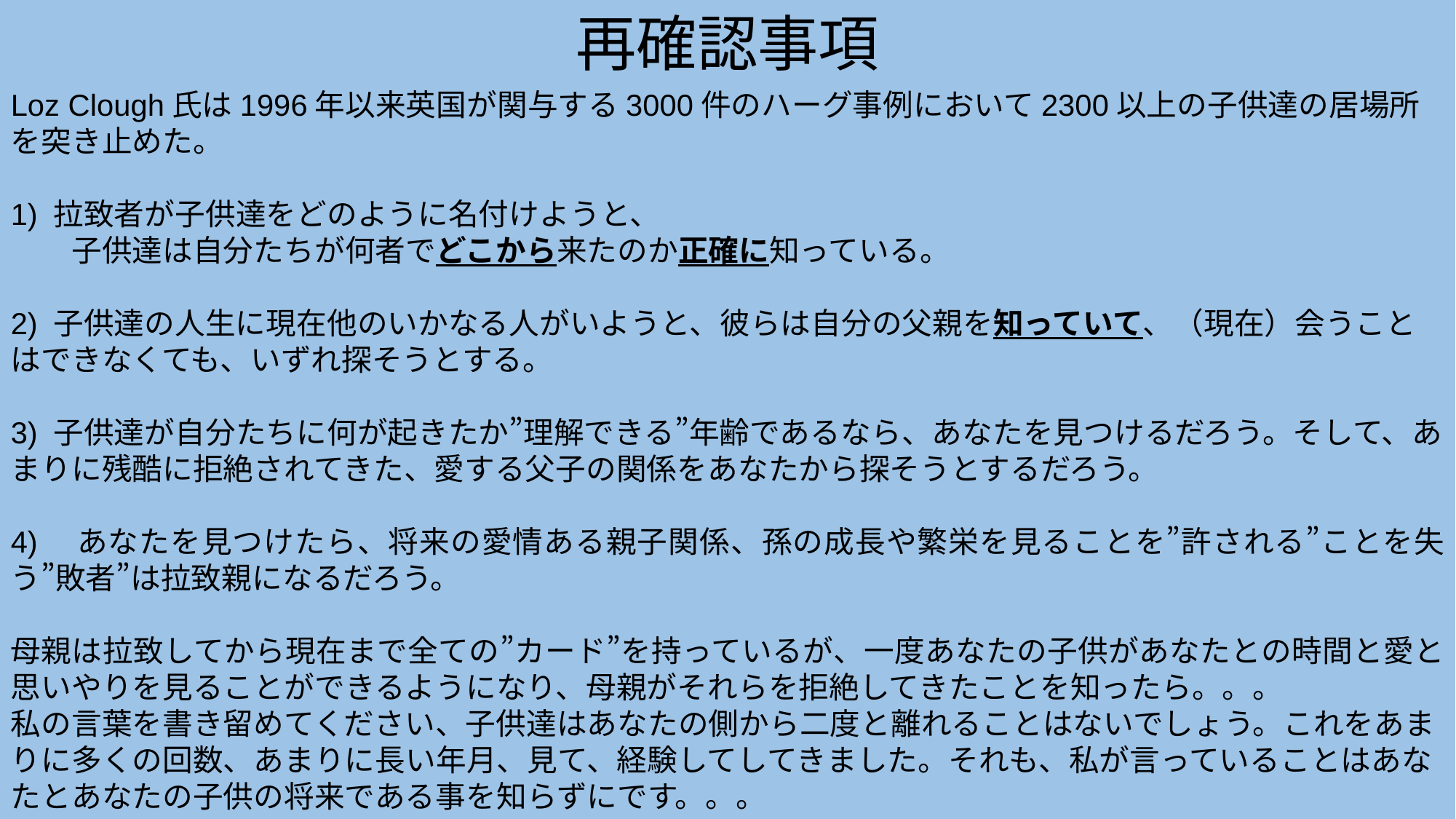

再確認事項
Loz Clough氏は1996年以来英国が関与する3000件のハーグ事例において2300以上の子供達の居場所を突き止めた。
1) 拉致者が子供達をどのように名付けようと、
　　子供達は自分たちが何者でどこから来たのか正確に知っている。

2) 子供達の人生に現在他のいかなる人がいようと、彼らは自分の父親を知っていて、（現在）会うことはできなくても、いずれ探そうとする。

3) 子供達が自分たちに何が起きたか”理解できる”年齢であるなら、あなたを見つけるだろう。そして、あまりに残酷に拒絶されてきた、愛する父子の関係をあなたから探そうとするだろう。

4)　あなたを見つけたら、将来の愛情ある親子関係、孫の成長や繁栄を見ることを”許される”ことを失う”敗者”は拉致親になるだろう。

母親は拉致してから現在まで全ての”カード”を持っているが、一度あなたの子供があなたとの時間と愛と思いやりを見ることができるようになり、母親がそれらを拒絶してきたことを知ったら。。。
私の言葉を書き留めてください、子供達はあなたの側から二度と離れることはないでしょう。これをあまりに多くの回数、あまりに長い年月、見て、経験してしてきました。それも、私が言っていることはあなたとあなたの子供の将来である事を知らずにです。。。